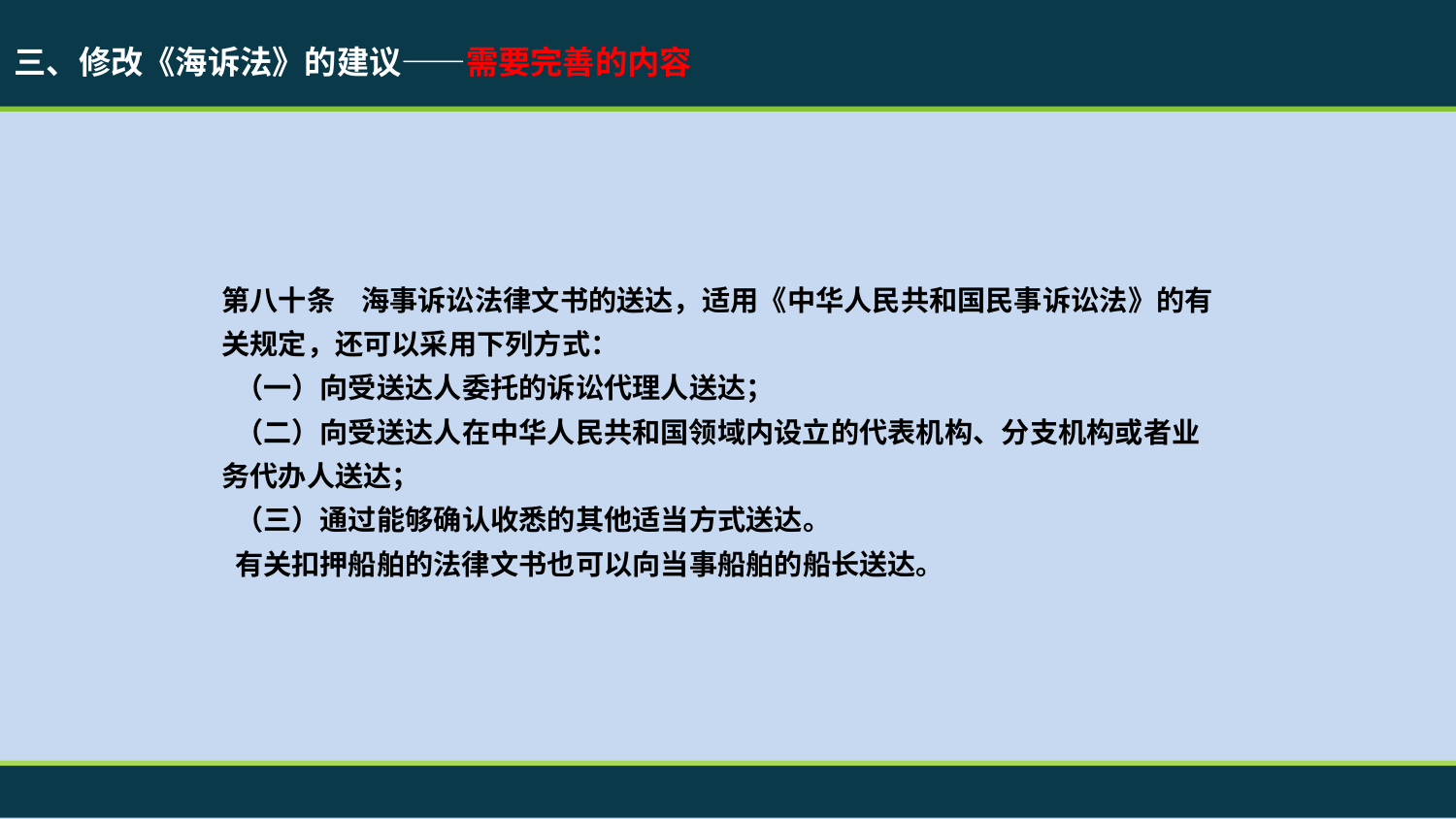

三、修改《海诉法》的建议——需要完善的内容

第八十条    海事诉讼法律文书的送达，适用《中华人民共和国民事诉讼法》的有关规定，还可以采用下列方式：
 （一）向受送达人委托的诉讼代理人送达；
 （二）向受送达人在中华人民共和国领域内设立的代表机构、分支机构或者业务代办人送达；
 （三）通过能够确认收悉的其他适当方式送达。
 有关扣押船舶的法律文书也可以向当事船舶的船长送达。